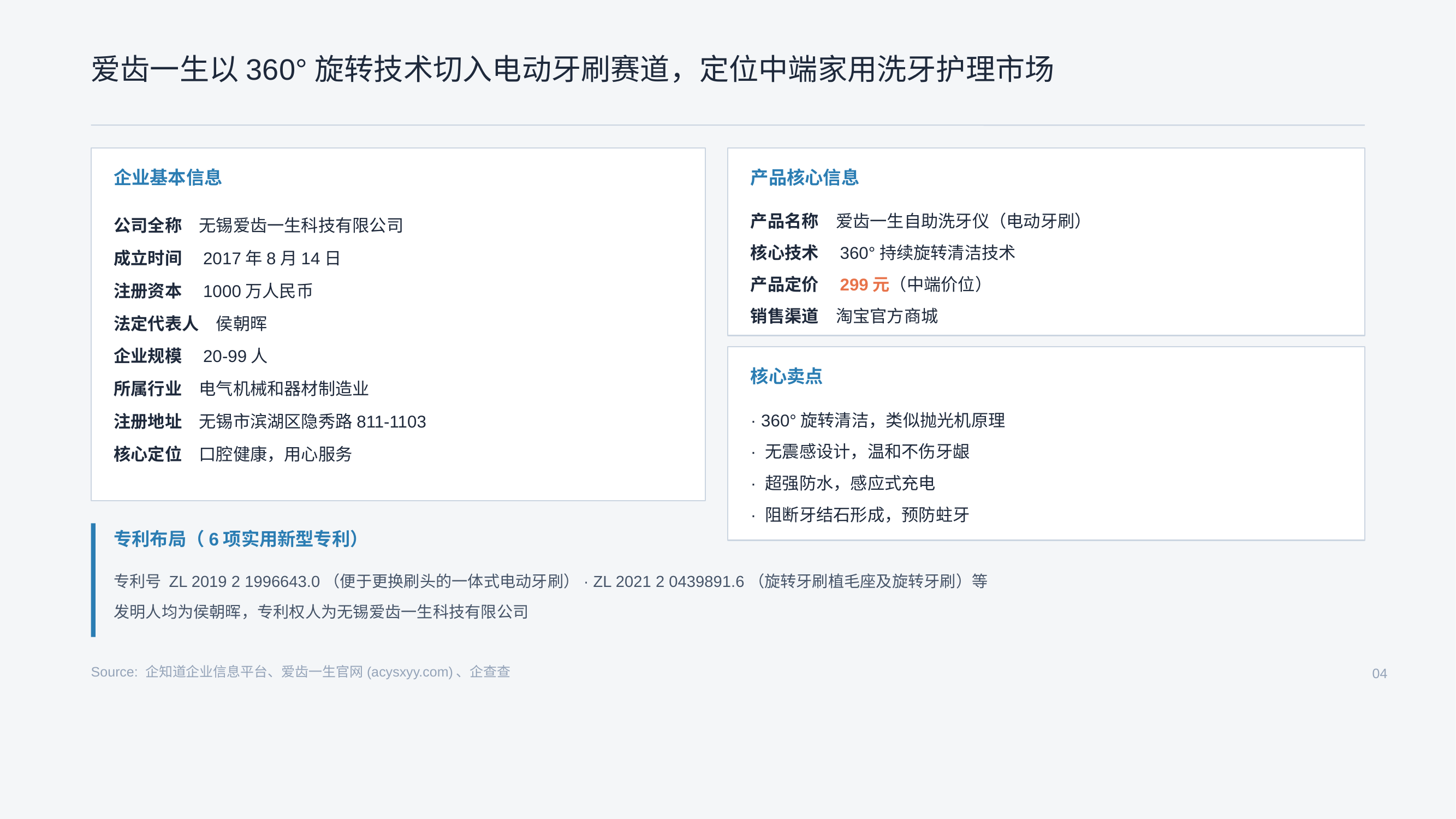

爱齿一生以360°旋转技术切入电动牙刷赛道，定位中端家用洗牙护理市场

企业基本信息
产品核心信息
产品名称　爱齿一生自助洗牙仪（电动牙刷）
核心技术　360°持续旋转清洁技术
产品定价　299元（中端价位）
销售渠道　淘宝官方商城
公司全称　无锡爱齿一生科技有限公司
成立时间　2017年8月14日
注册资本　1000万人民币
法定代表人　侯朝晖
企业规模　20-99人
所属行业　电气机械和器材制造业
注册地址　无锡市滨湖区隐秀路811-1103
核心定位　口腔健康，用心服务

核心卖点
· 360°旋转清洁，类似抛光机原理
· 无震感设计，温和不伤牙龈
· 超强防水，感应式充电
· 阻断牙结石形成，预防蛀牙

专利布局（6项实用新型专利）
专利号 ZL 2019 2 1996643.0（便于更换刷头的一体式电动牙刷）· ZL 2021 2 0439891.6（旋转牙刷植毛座及旋转牙刷）等
发明人均为侯朝晖，专利权人为无锡爱齿一生科技有限公司
Source: 企知道企业信息平台、爱齿一生官网(acysxyy.com)、企查查
04